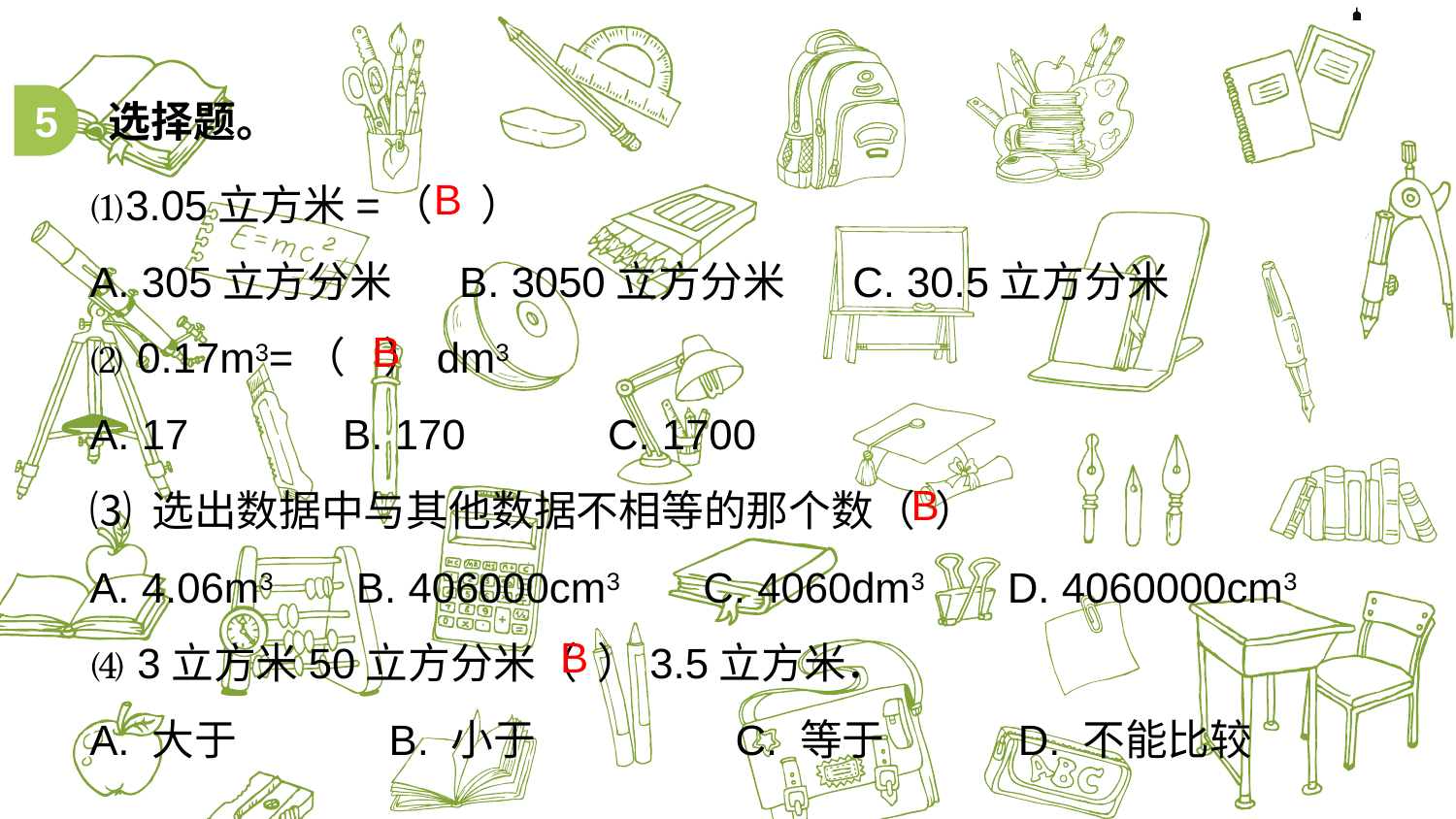

5
选择题。
⑴3.05立方米=（     ）
A. 305立方分米      B. 3050立方分米      C. 30.5立方分米
⑵ 0.17m3=（    ）dm3
A. 17             B. 170            C. 1700
⑶ 选出数据中与其他数据不相等的那个数（  ）
A. 4.06m3       B. 406000cm3       C. 4060dm3       D. 4060000cm3
⑷ 3立方米50立方分米（  ）3.5立方米．
A. 大于               B. 小于                    C. 等于             D. 不能比较
B
B
B
B